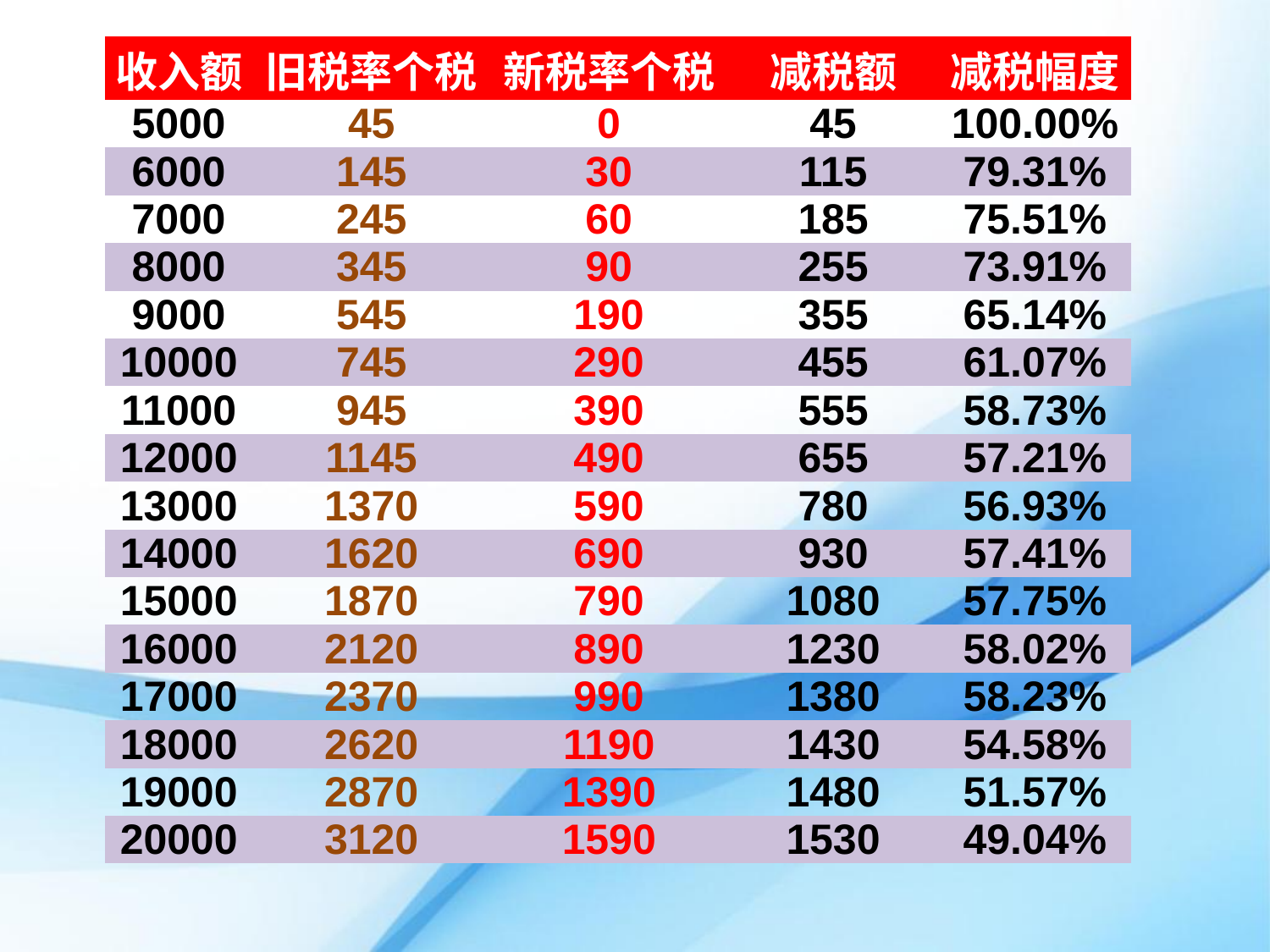

| 收入额 | 旧税率个税 | 新税率个税 | 减税额 | 减税幅度 |
| --- | --- | --- | --- | --- |
| 5000 | 45 | 0 | 45 | 100.00% |
| 6000 | 145 | 30 | 115 | 79.31% |
| 7000 | 245 | 60 | 185 | 75.51% |
| 8000 | 345 | 90 | 255 | 73.91% |
| 9000 | 545 | 190 | 355 | 65.14% |
| 10000 | 745 | 290 | 455 | 61.07% |
| 11000 | 945 | 390 | 555 | 58.73% |
| 12000 | 1145 | 490 | 655 | 57.21% |
| 13000 | 1370 | 590 | 780 | 56.93% |
| 14000 | 1620 | 690 | 930 | 57.41% |
| 15000 | 1870 | 790 | 1080 | 57.75% |
| 16000 | 2120 | 890 | 1230 | 58.02% |
| 17000 | 2370 | 990 | 1380 | 58.23% |
| 18000 | 2620 | 1190 | 1430 | 54.58% |
| 19000 | 2870 | 1390 | 1480 | 51.57% |
| 20000 | 3120 | 1590 | 1530 | 49.04% |